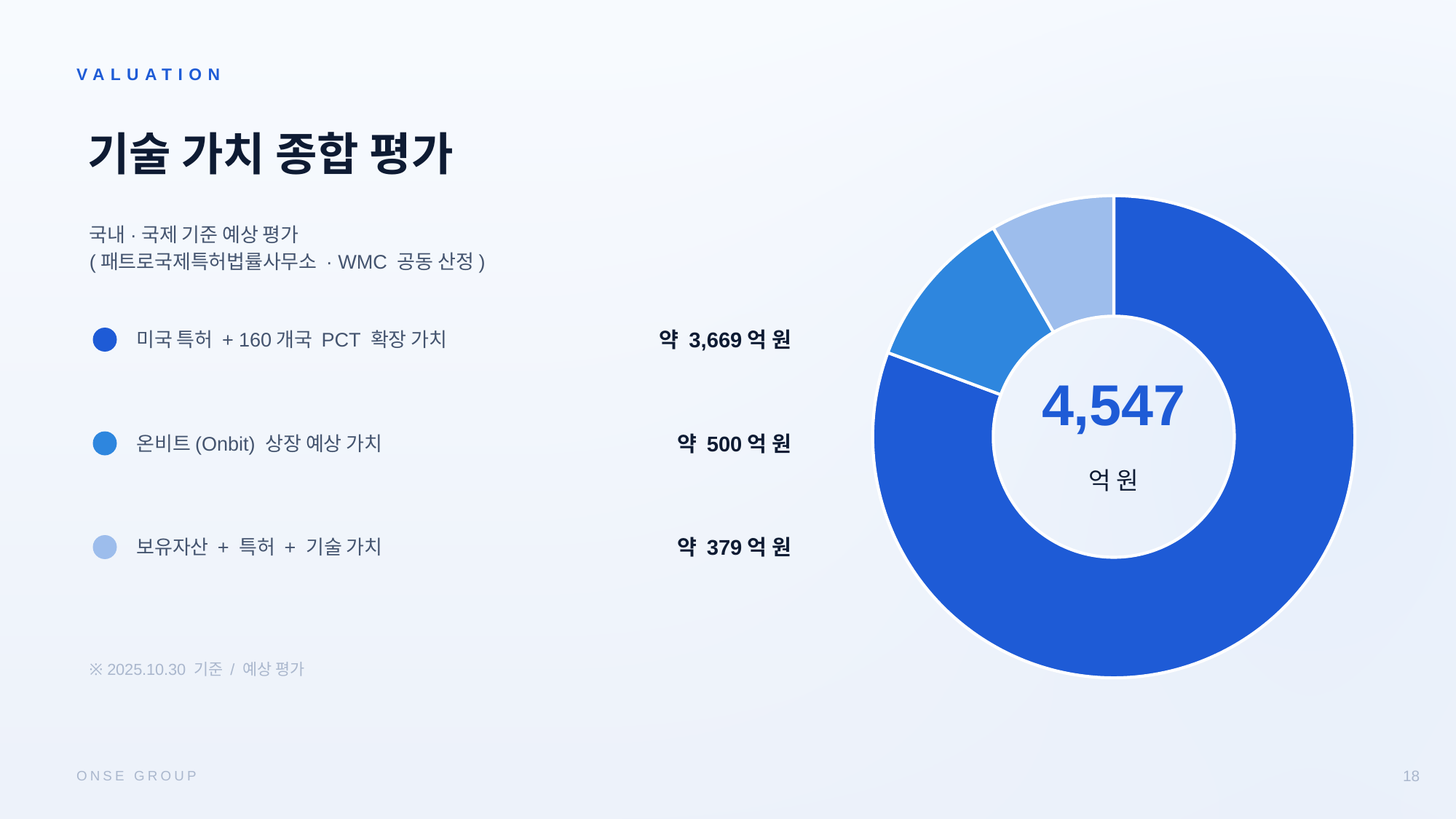

VALUATION
기술 가치 종합 평가

### Chart

| Category | 가치 |
|---|---|
| 미국특허+PCT | 3669.0 |
| 상장가치 | 500.0 |
| 자산+특허 | 379.0 |
국내·국제 기준 예상 평가
(패트로국제특허법률사무소 · WMC 공동 산정)
미국 특허 + 160개국 PCT 확장 가치
약 3,669억 원

4,547
억 원
온비트(Onbit) 상장 예상 가치
약 500억 원

보유자산 + 특허 + 기술 가치
약 379억 원

※ 2025.10.30 기준 / 예상 평가
ONSE GROUP
18